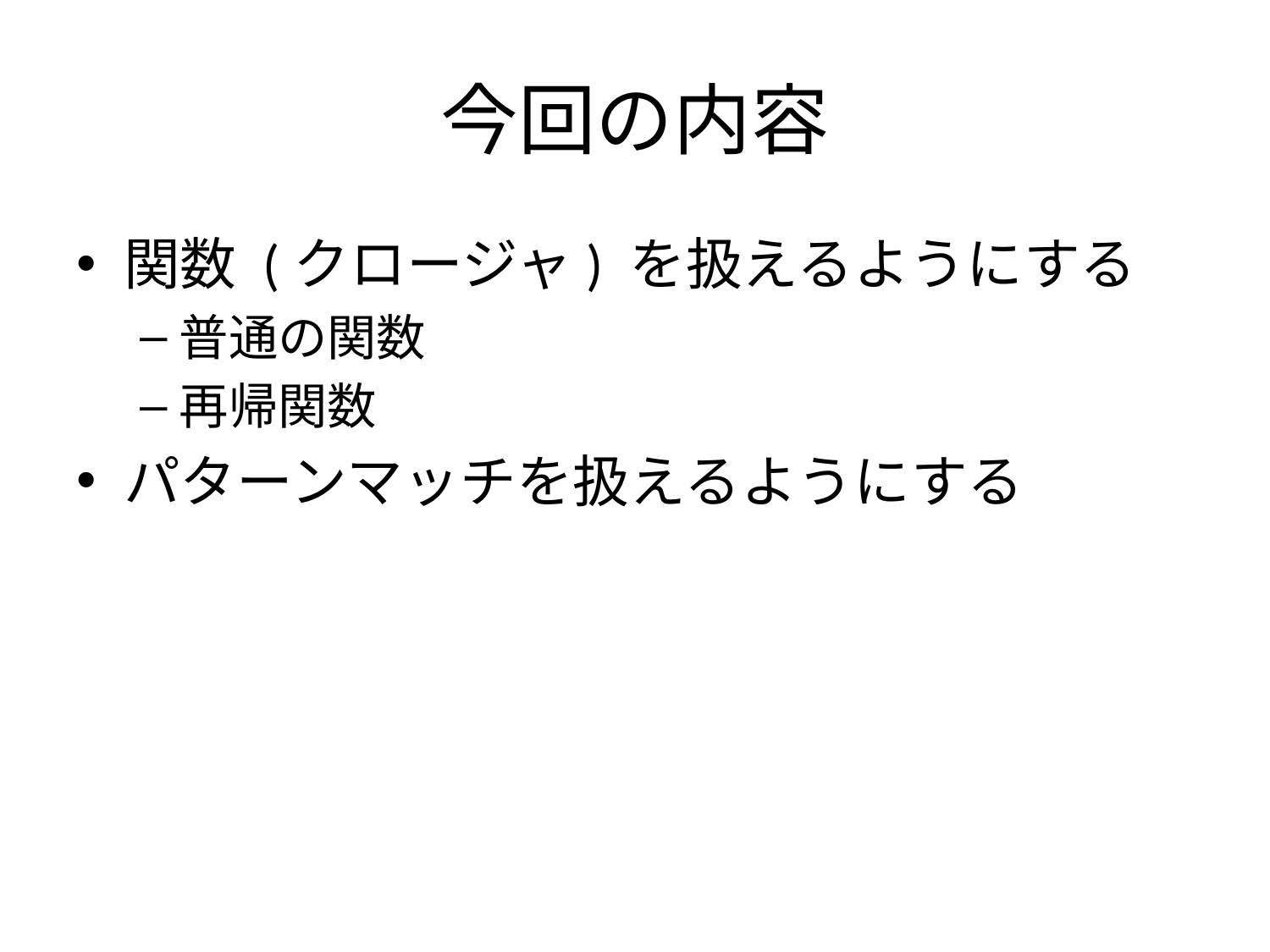

# 今回の内容
関数 (クロージャ) を扱えるようにする
普通の関数
再帰関数
パターンマッチを扱えるようにする